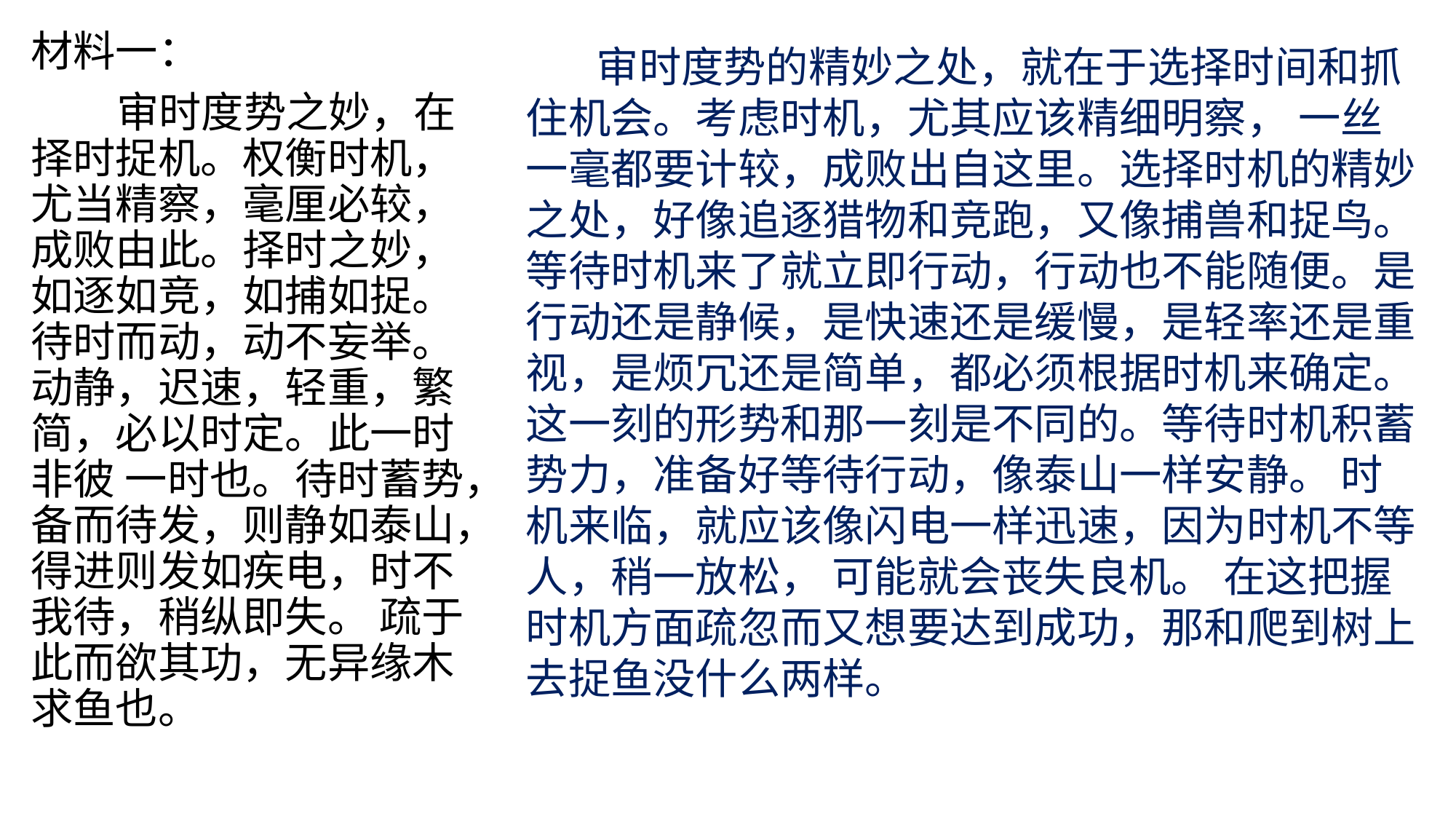

材料一：
        审时度势之妙，在择时捉机。权衡时机，尤当精察，毫厘必较，成败由此。择时之妙，如逐如竞，如捕如捉。待时而动，动不妄举。动静，迟速，轻重，繁简，必以时定。此一时非彼 一时也。待时蓄势，备而待发，则静如泰山，得进则发如疾电，时不我待，稍纵即失。 疏于此而欲其功，无异缘木求鱼也。
   审时度势的精妙之处，就在于选择时间和抓住机会。考虑时机，尤其应该精细明察， 一丝一毫都要计较，成败出自这里。选择时机的精妙之处，好像追逐猎物和竞跑，又像捕兽和捉鸟。等待时机来了就立即行动，行动也不能随便。是行动还是静候，是快速还是缓慢，是轻率还是重视，是烦冗还是简单，都必须根据时机来确定。这一刻的形势和那一刻是不同的。等待时机积蓄势力，准备好等待行动，像泰山一样安静。 时机来临，就应该像闪电一样迅速，因为时机不等人，稍一放松， 可能就会丧失良机。 在这把握时机方面疏忽而又想要达到成功，那和爬到树上去捉鱼没什么两样。